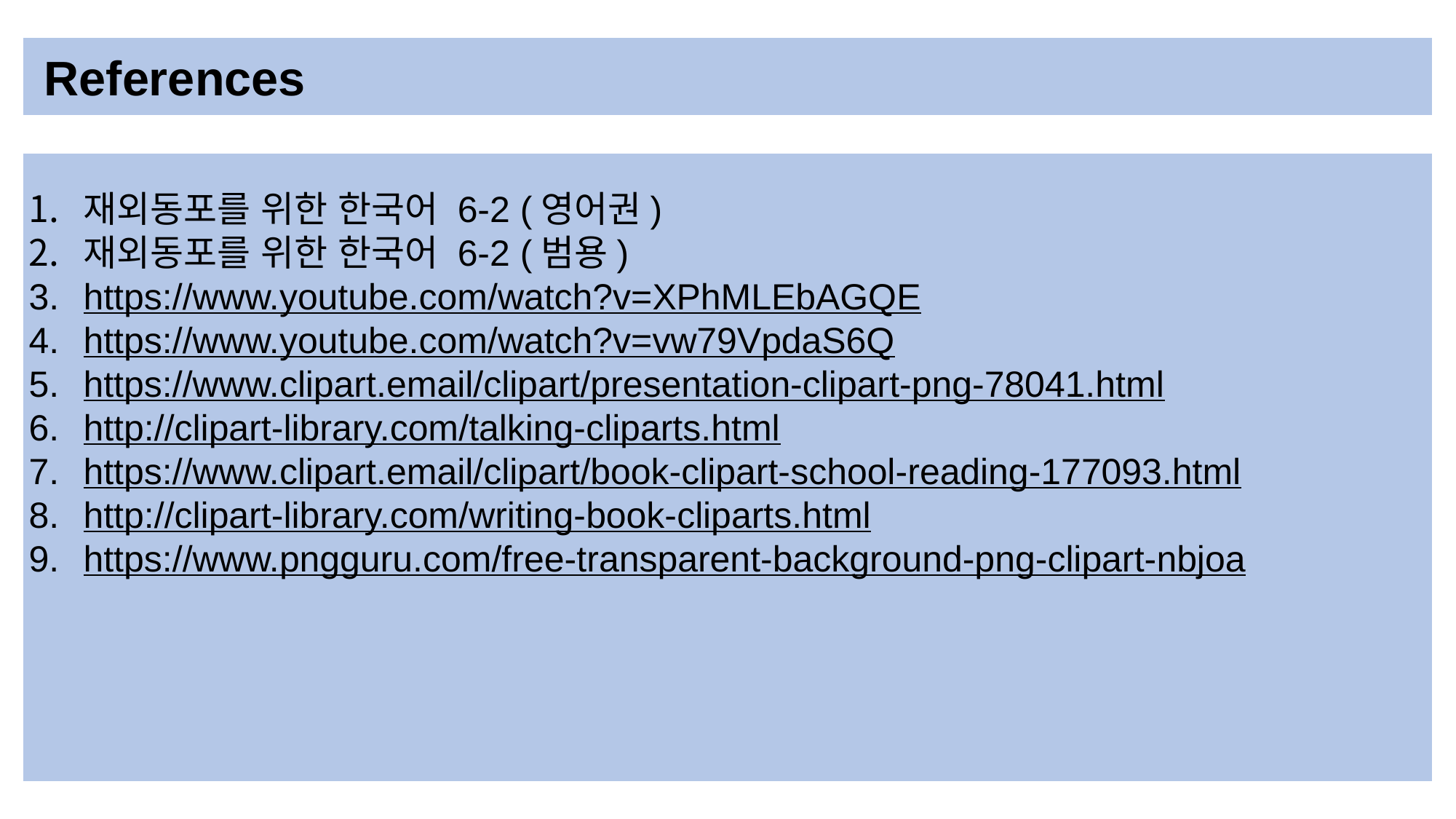

References

재외동포를 위한 한국어 6-2 (영어권)
재외동포를 위한 한국어 6-2 (범용)
https://www.youtube.com/watch?v=XPhMLEbAGQE
https://www.youtube.com/watch?v=vw79VpdaS6Q
https://www.clipart.email/clipart/presentation-clipart-png-78041.html
http://clipart-library.com/talking-cliparts.html
https://www.clipart.email/clipart/book-clipart-school-reading-177093.html
http://clipart-library.com/writing-book-cliparts.html
https://www.pngguru.com/free-transparent-background-png-clipart-nbjoa